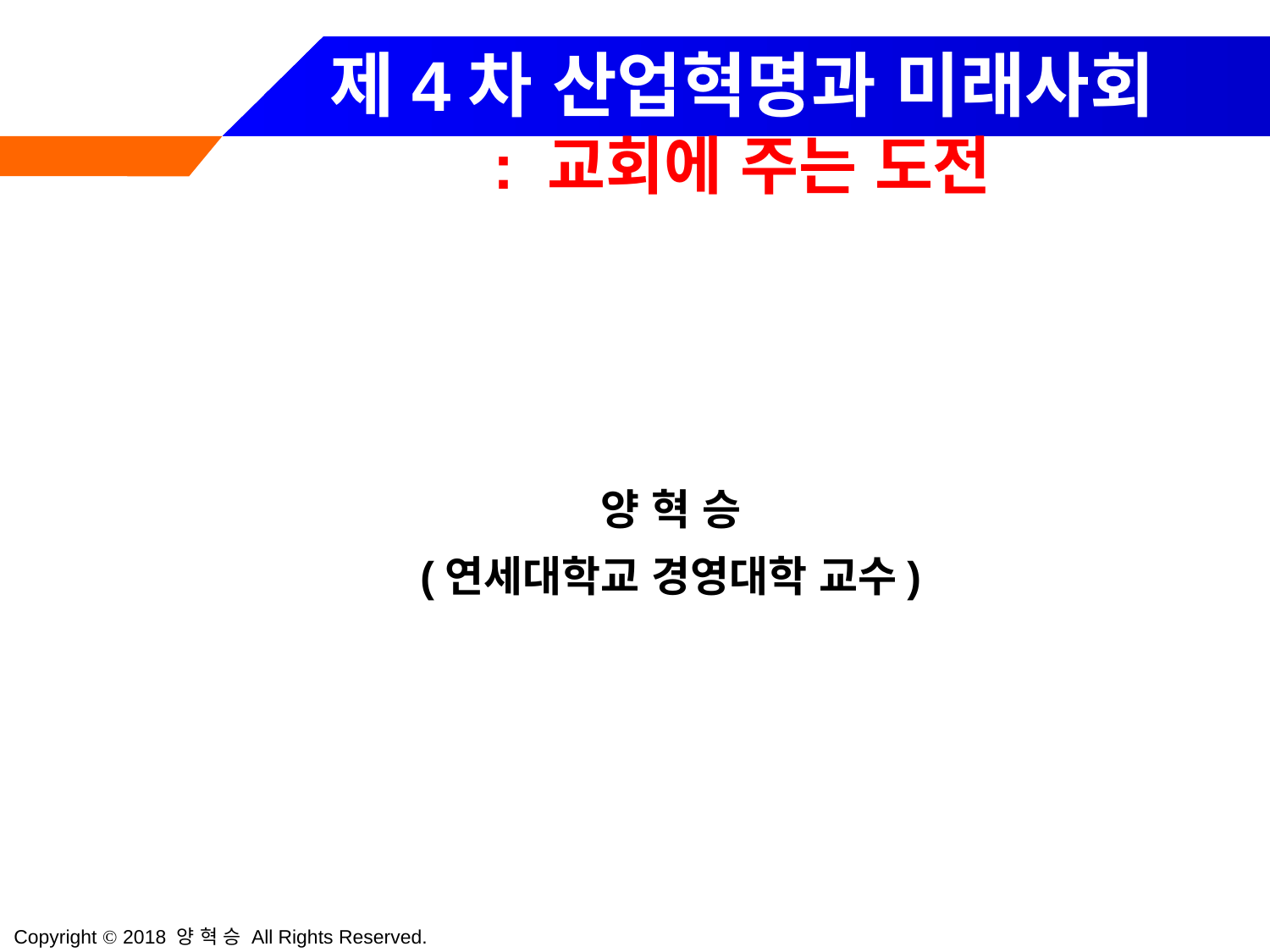

# 제4차 산업혁명과 미래사회 : 교회에 주는 도전
양 혁 승
(연세대학교 경영대학 교수)